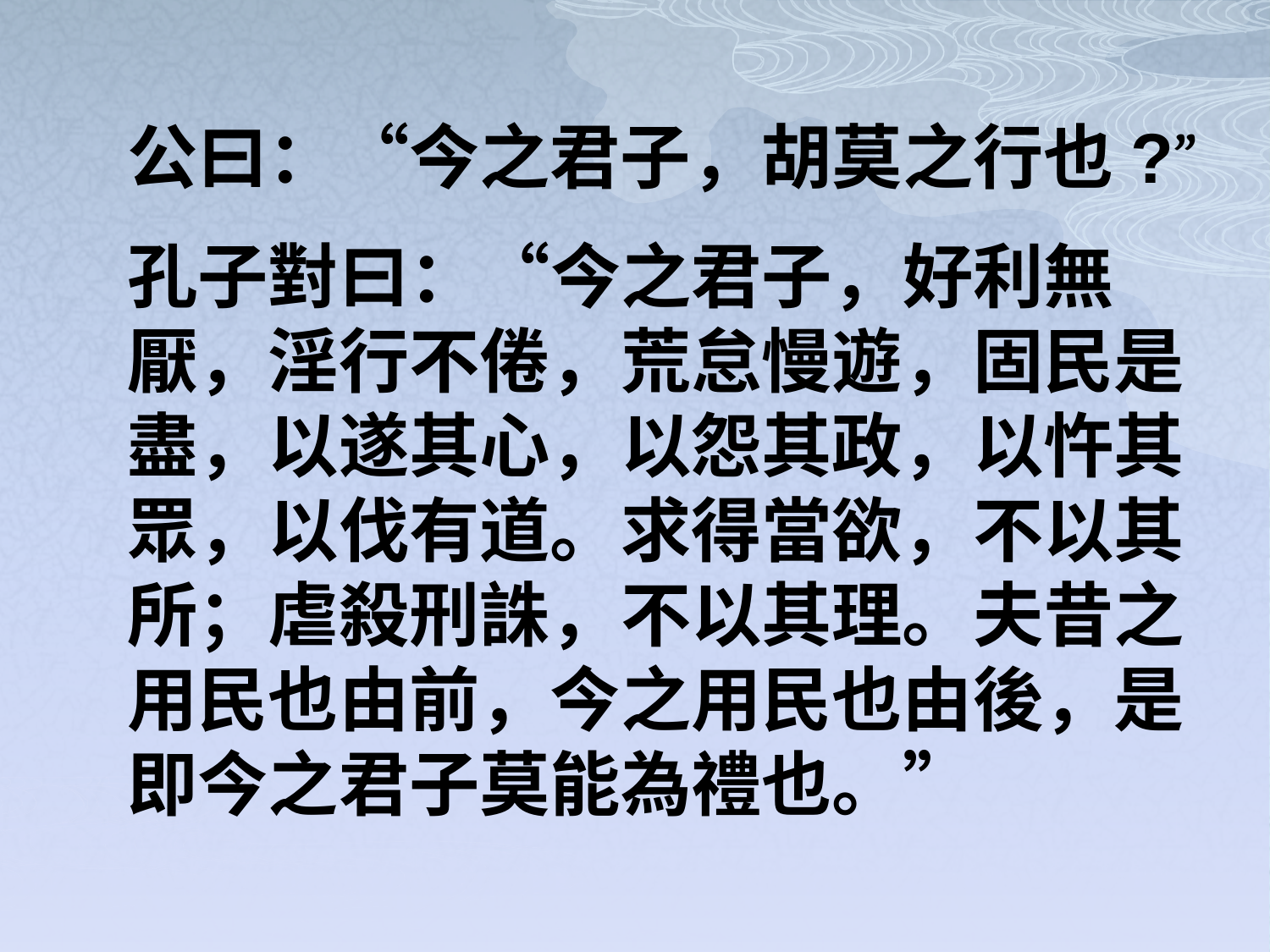

公曰：“今之君子，胡莫之行也?”
孔子對曰：“今之君子，好利無厭，淫行不倦，荒怠慢遊，固民是盡，以遂其心，以怨其政，以忤其眾，以伐有道。求得當欲，不以其所；虐殺刑誅，不以其理。夫昔之用民也由前，今之用民也由後，是即今之君子莫能為禮也。”